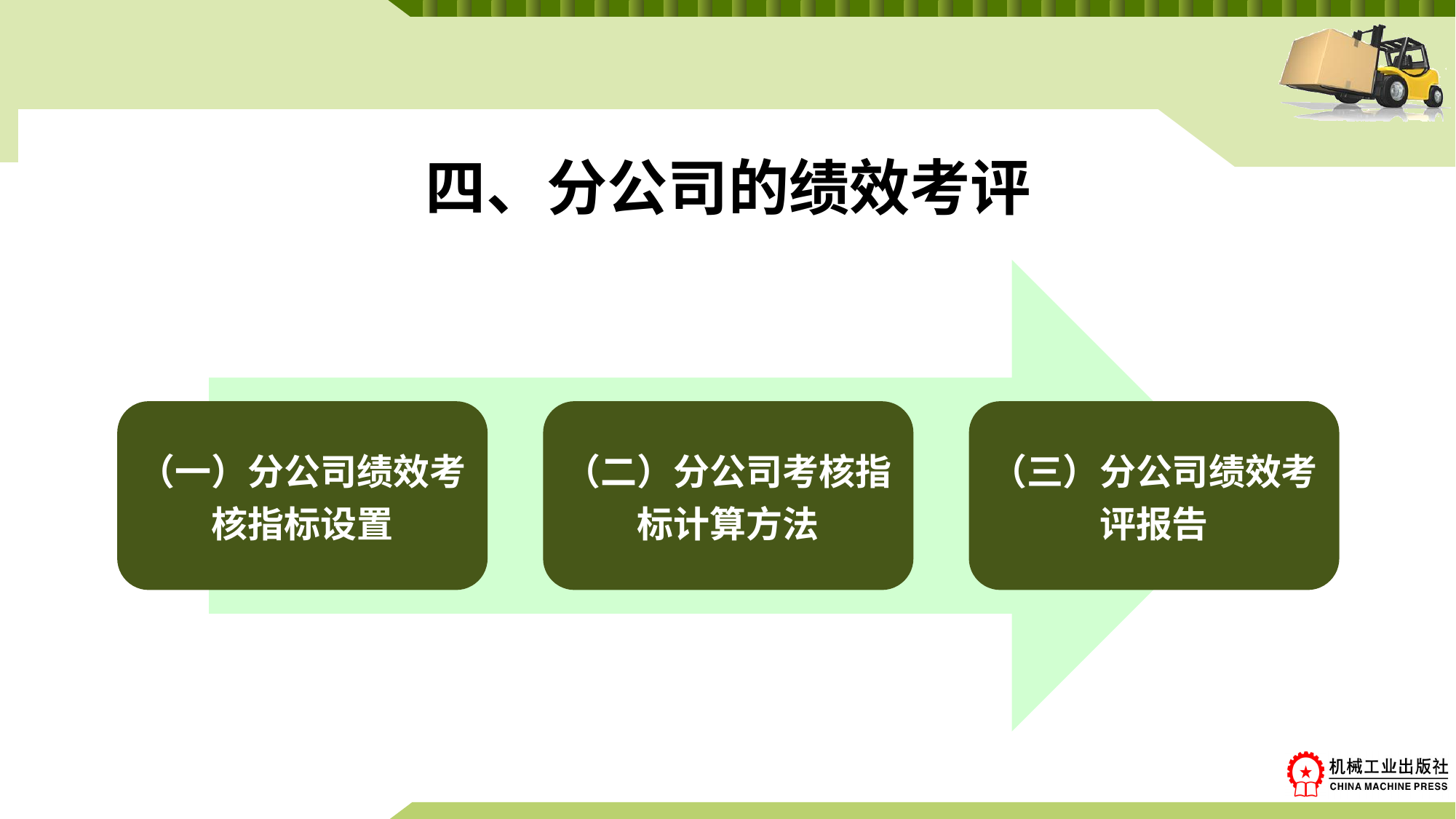

# 四、分公司的绩效考评
（一）分公司绩效考核指标设置
（二）分公司考核指标计算方法
（三）分公司绩效考评报告